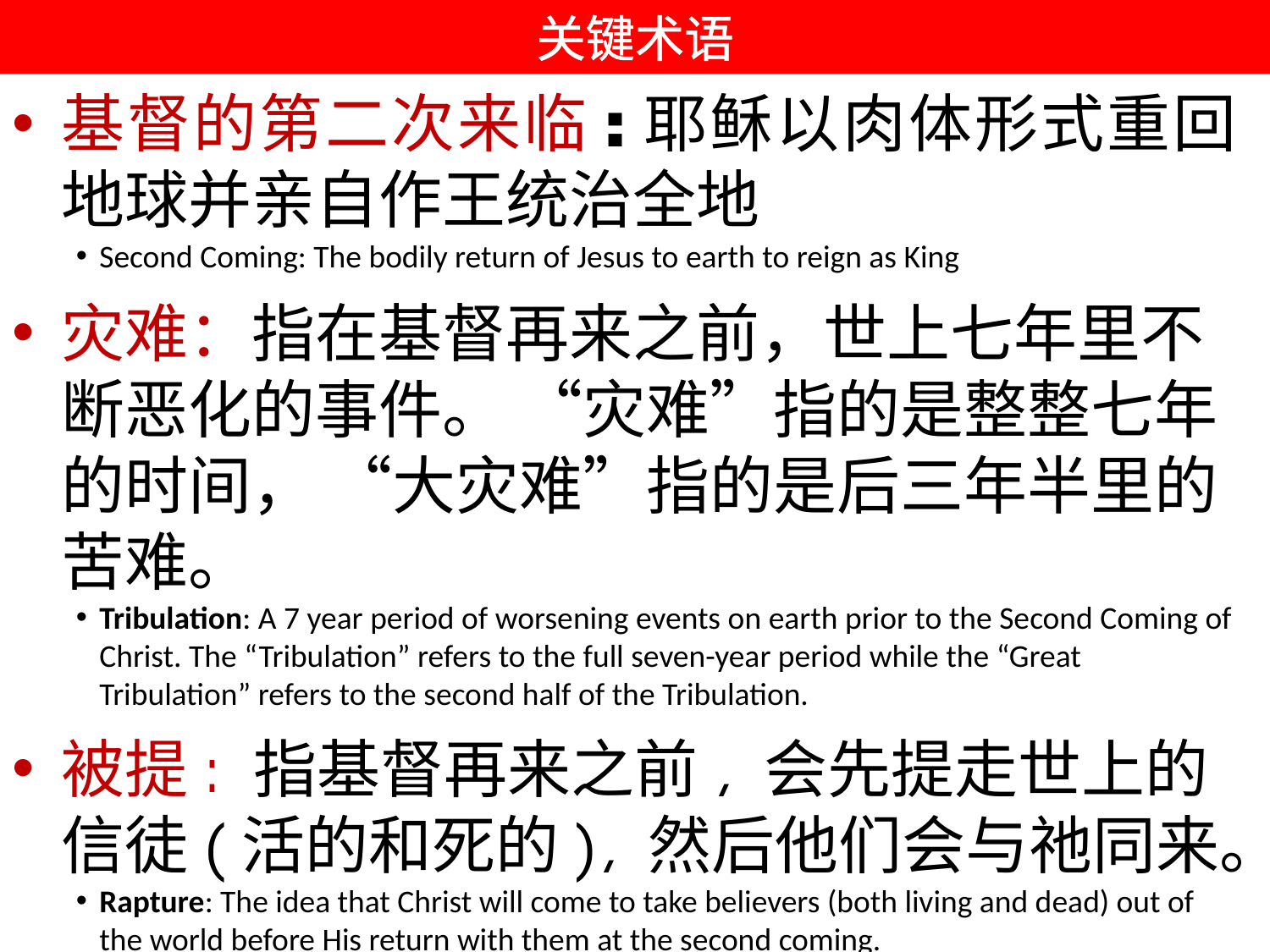

关键术语
基督的第二次来临:耶稣以肉体形式重回地球并亲自作王统治全地
Second Coming: The bodily return of Jesus to earth to reign as King

灾难：指在基督再来之前，世上七年里不断恶化的事件。 “灾难”指的是整整七年的时间， “大灾难”指的是后三年半里的苦难。
Tribulation: A 7 year period of worsening events on earth prior to the Second Coming of Christ. The “Tribulation” refers to the full seven-year period while the “Great Tribulation” refers to the second half of the Tribulation.

被提: 指基督再来之前, 会先提走世上的信徒(活的和死的), 然后他们会与祂同来。
Rapture: The idea that Christ will come to take believers (both living and dead) out of the world before His return with them at the second coming.